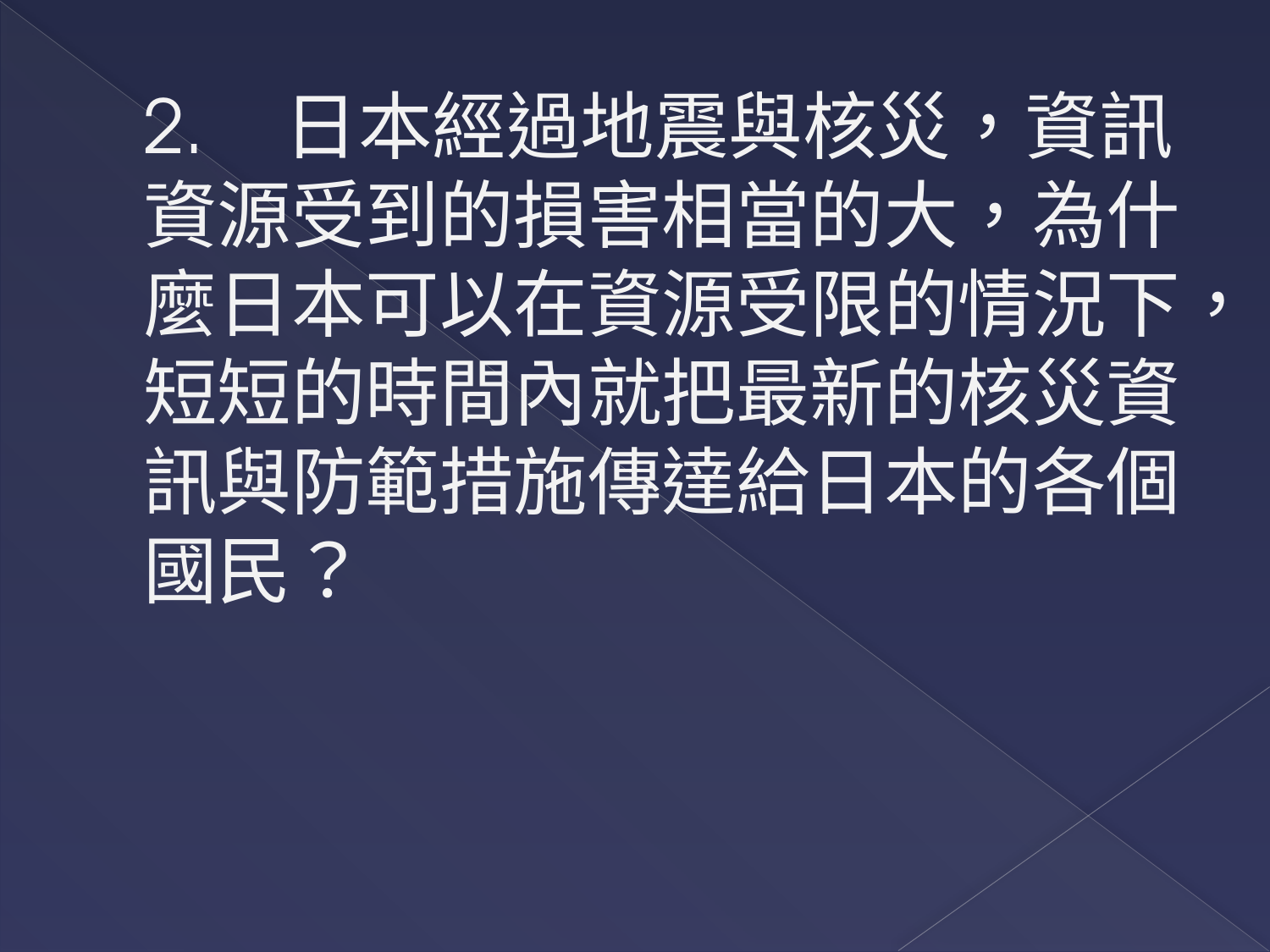

# 2.   日本經過地震與核災，資訊資源受到的損害相當的大，為什麼日本可以在資源受限的情況下，短短的時間內就把最新的核災資訊與防範措施傳達給日本的各個國民？